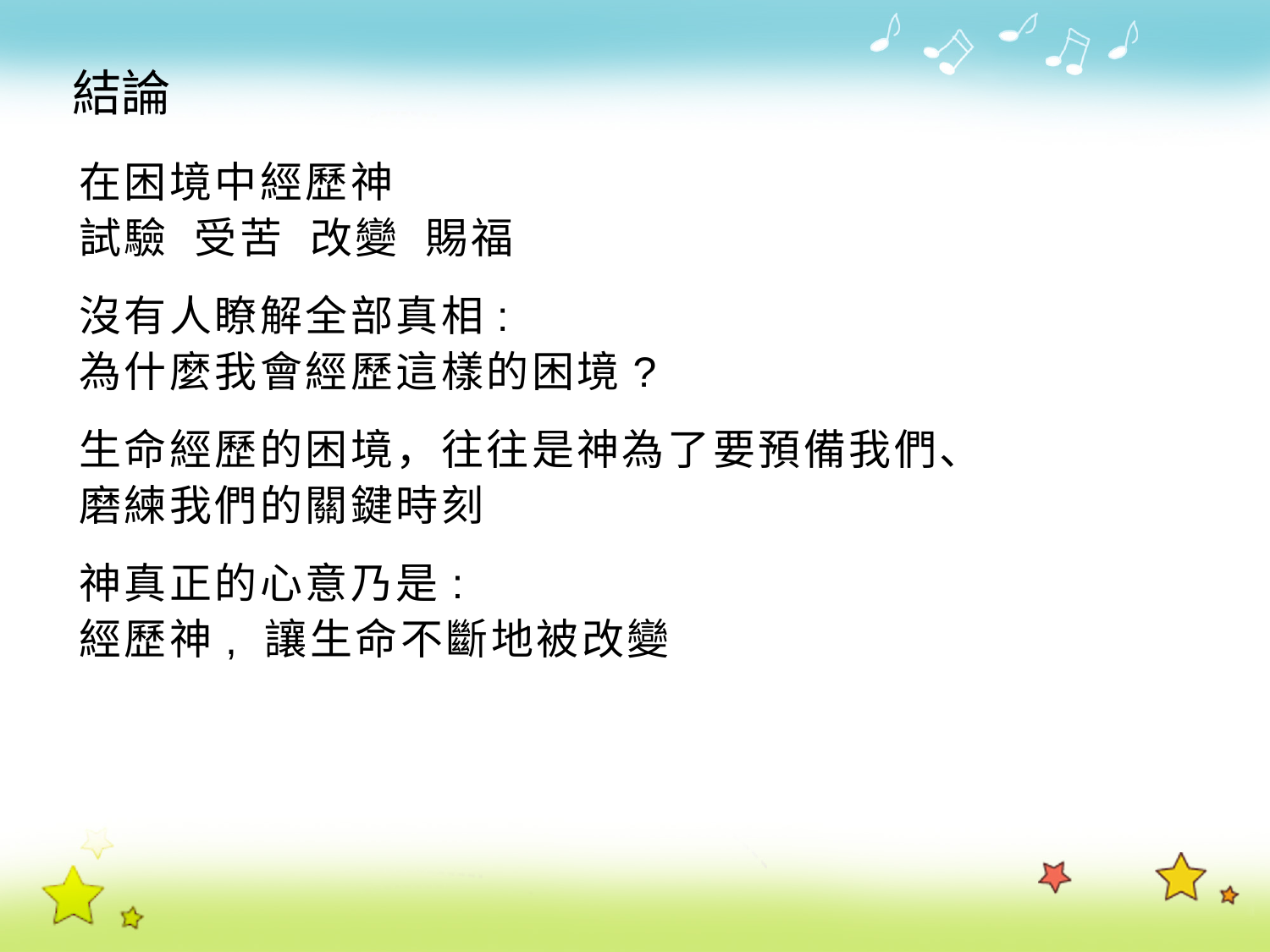

結論
在困境中經歷神
試驗  受苦  改變  賜福
沒有人瞭解全部真相:
為什麼我會經歷這樣的困境?
生命經歷的困境，往往是神為了要預備我們、
磨練我們的關鍵時刻
神真正的心意乃是:
經歷神, 讓生命不斷地被改變
36